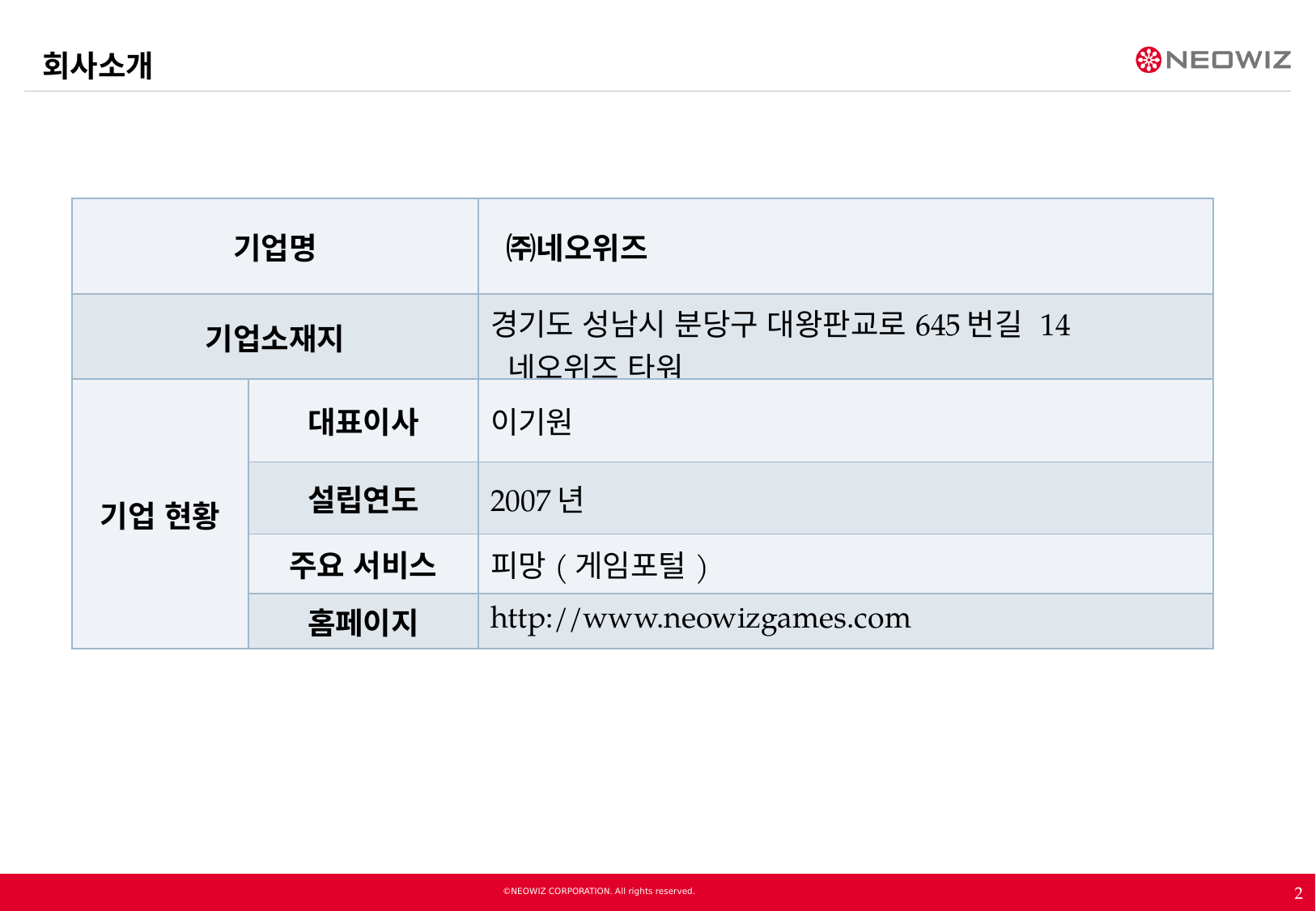

회사소개
| 기업명 |  | ㈜네오위즈 |
| --- | --- | --- |
| 기업소재지 |  | 경기도 성남시 분당구 대왕판교로645번길 14 네오위즈 타워 |
| 기업 현황 | 대표이사 | 이기원 |
|  | 설립연도 | 2007년 |
|  | 주요 서비스 | 피망(게임포털) |
|  | 홈페이지 | http://www.neowizgames.com |
2